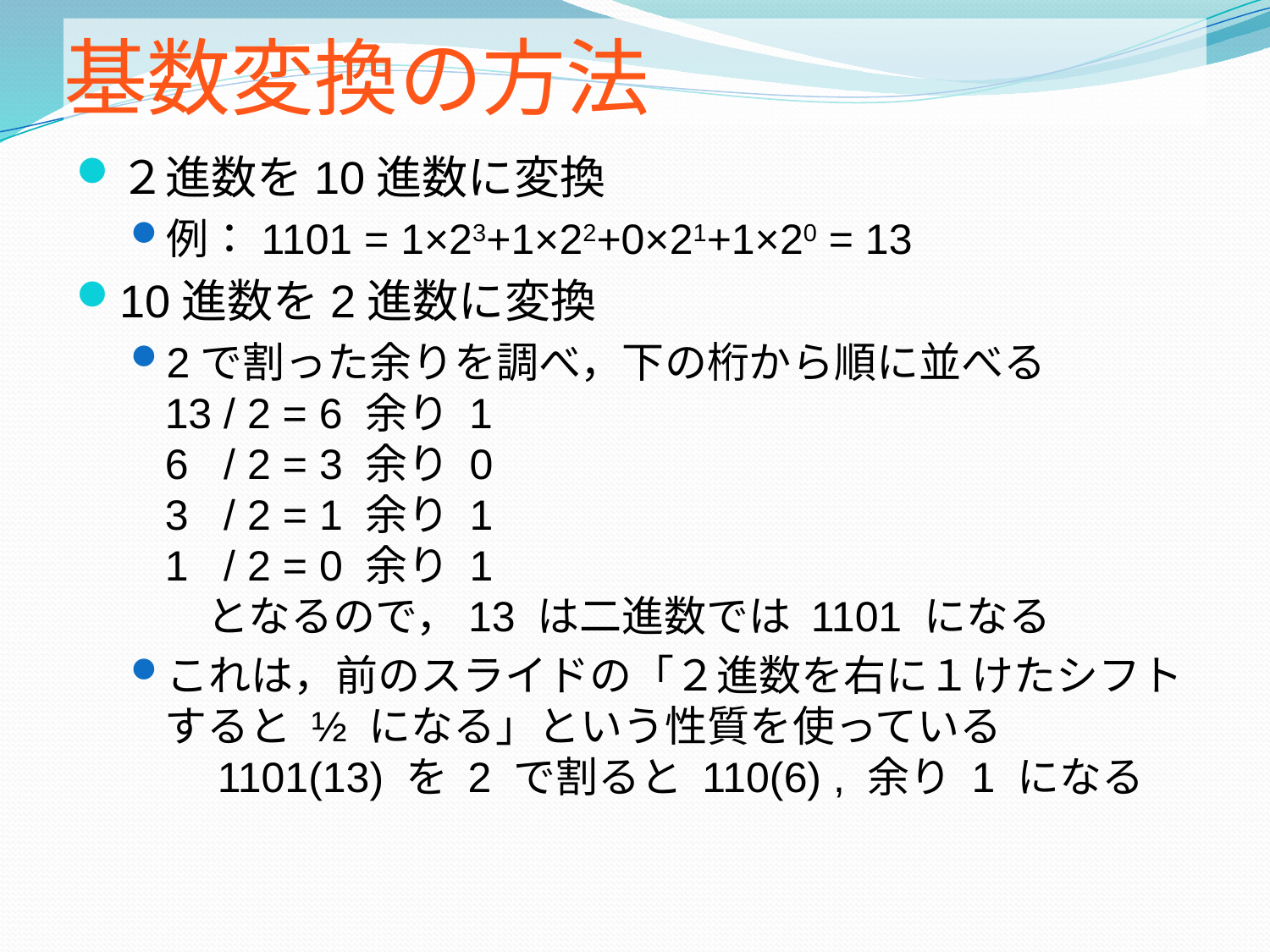

# 基数変換の方法
２進数を10進数に変換
例：1101 = 1×23+1×22+0×21+1×20 = 13
10進数を2進数に変換
2で割った余りを調べ，下の桁から順に並べる
13 / 2 = 6 余り 1
6   / 2 = 3 余り 0
3   / 2 = 1 余り 1
1   / 2 = 0 余り 1
　となるので，13 は二進数では 1101 になる
これは，前のスライドの「２進数を右に１けたシフトすると ½ になる」という性質を使っている
　1101(13) を 2 で割ると 110(6) , 余り 1 になる